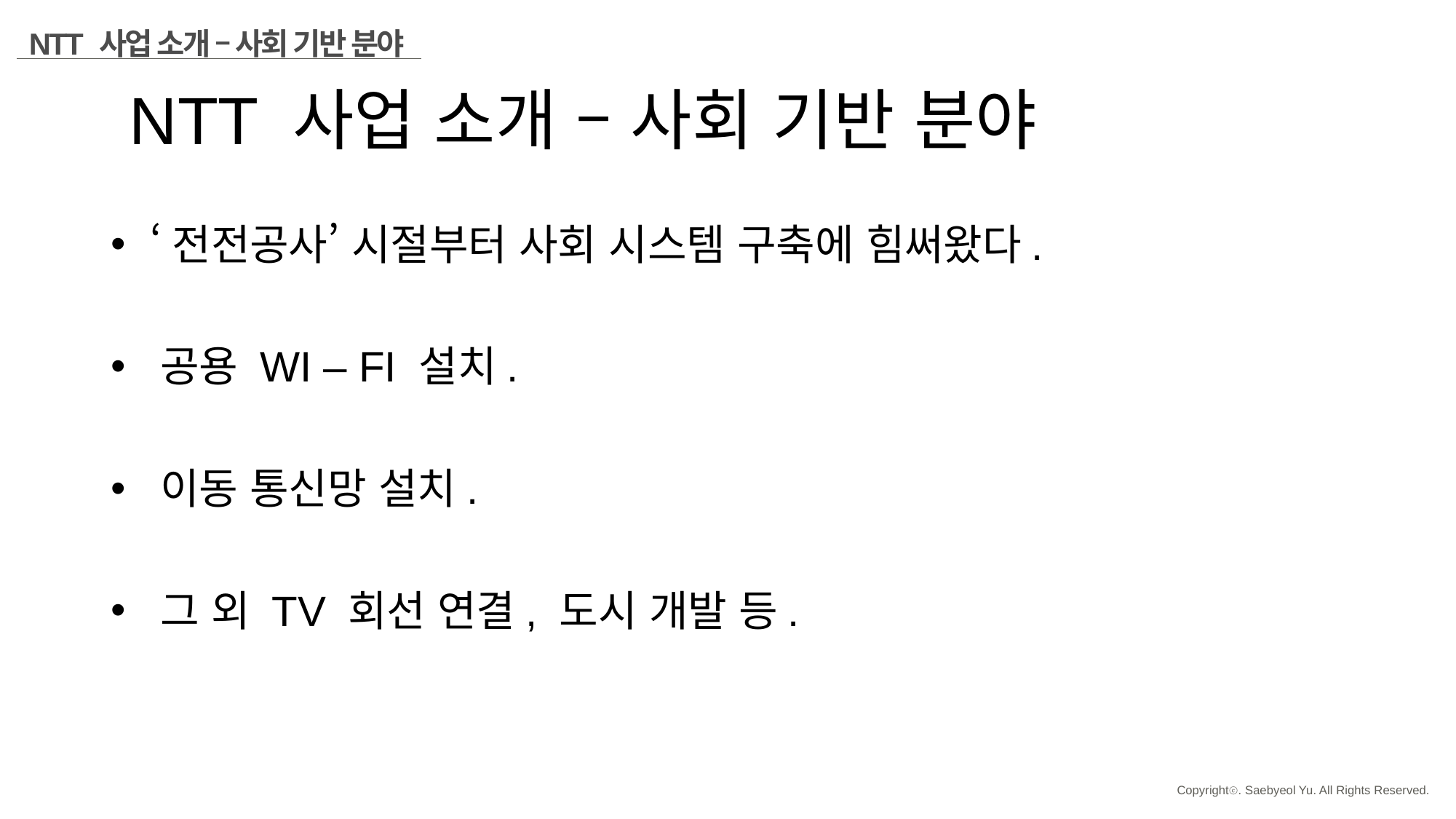

NTT 사업 소개 – 사회 기반 분야
# NTT 사업 소개 – 사회 기반 분야
 ‘전전공사’ 시절부터 사회 시스템 구축에 힘써왔다.

 공용 WI – FI 설치.

 이동 통신망 설치.

 그 외 TV 회선 연결, 도시 개발 등.